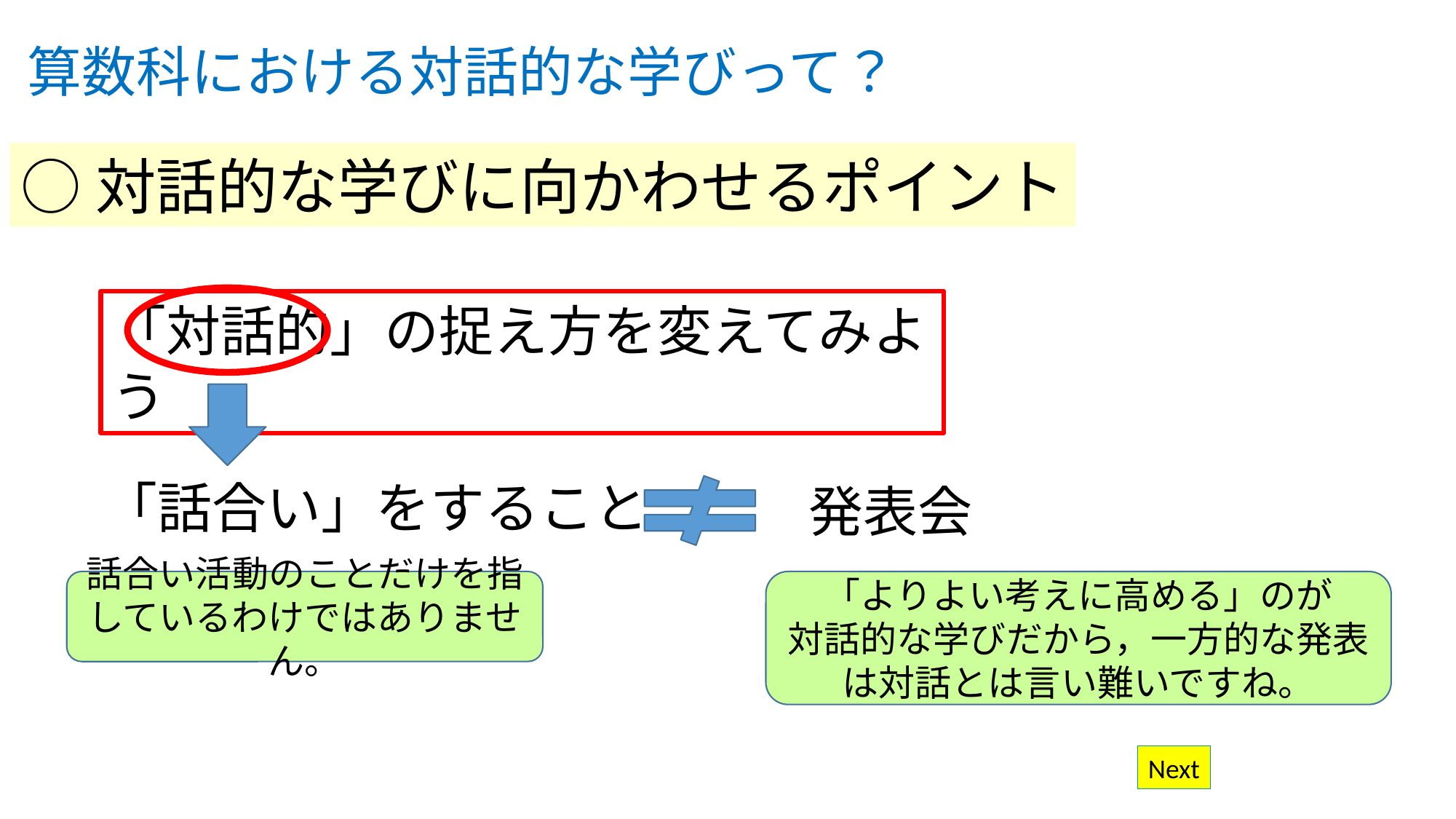

# 算数科における対話的な学びって？
○対話的な学びに向かわせるポイント

「対話的」の捉え方を変えてみよう

「話合い」をすること
発表会

話合い活動のことだけを指しているわけではありません。
「よりよい考えに高める」のが
対話的な学びだから，一方的な発表は対話とは言い難いですね。
Next